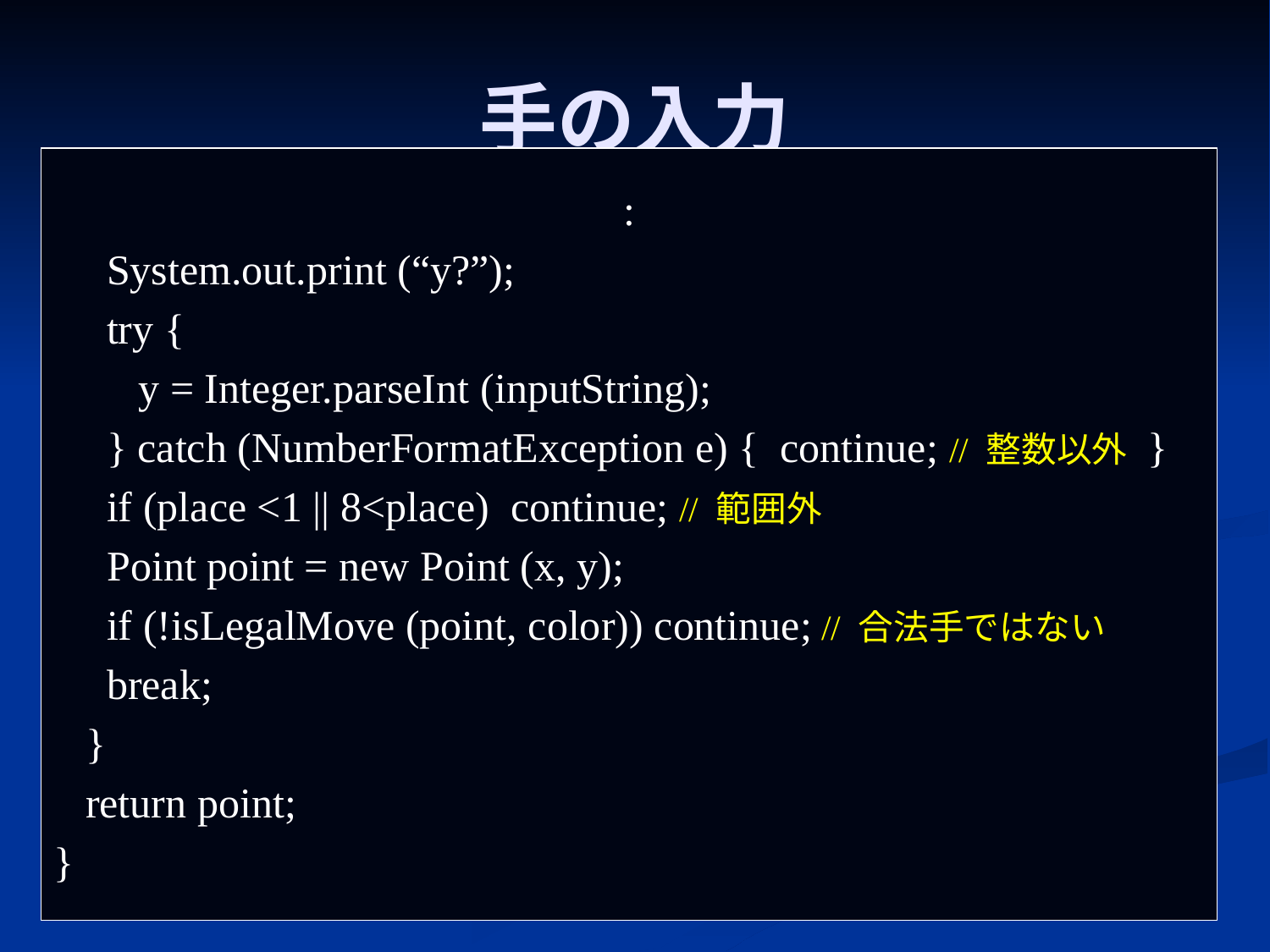

# 手の入力
:
     System.out.print (“y?”);
     try {
        y = Integer.parseInt (inputString);
     } catch (NumberFormatException e) {  continue; // 整数以外 }
     if (place <1 || 8<place)  continue; // 範囲外
      Point point = new Point (x, y);
     if (!isLegalMove (point, color)) continue; // 合法手ではない
     break;
   }
   return point;
}